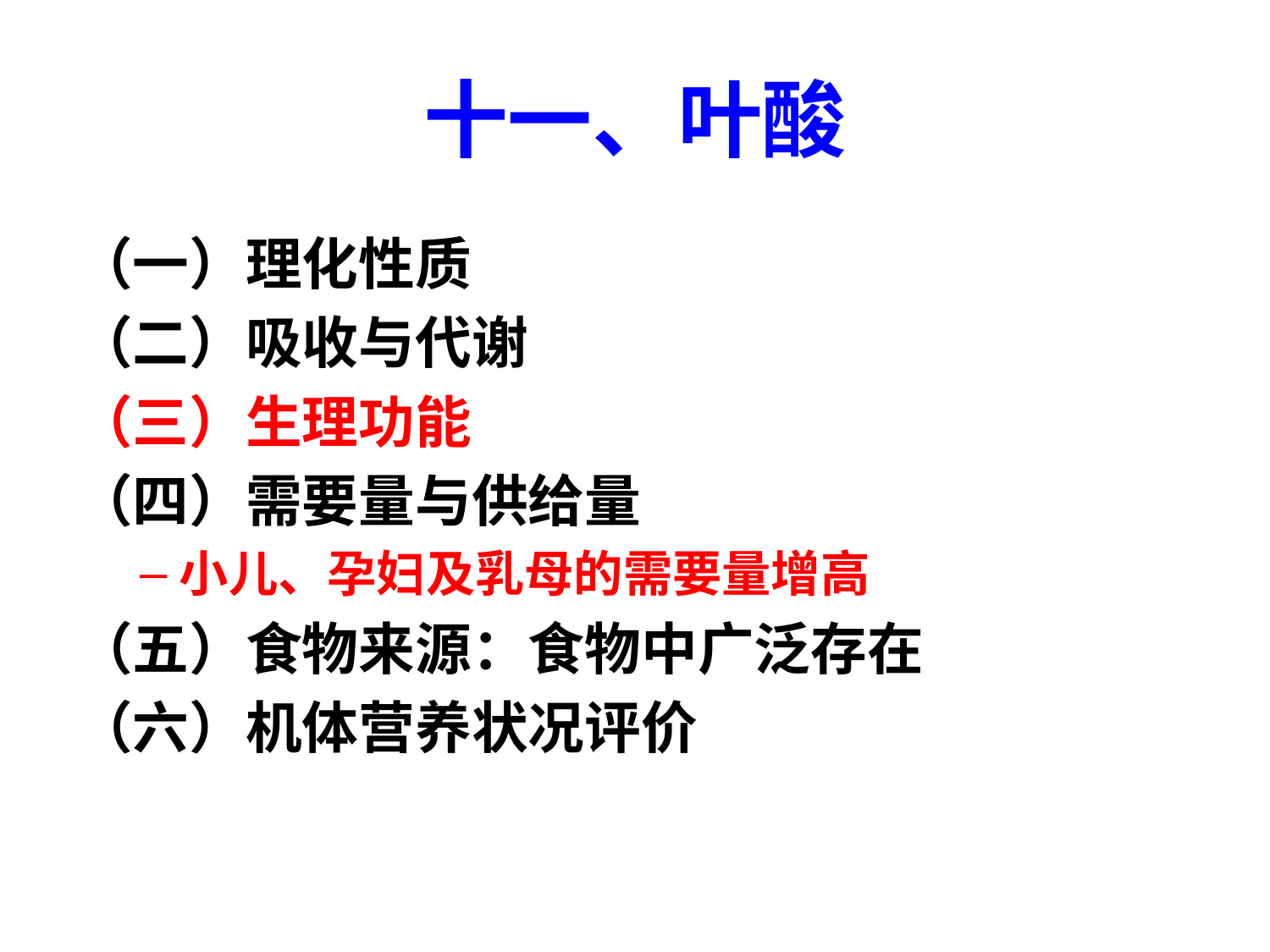

# 十一、叶酸
（一）理化性质
（二）吸收与代谢
（三）生理功能
（四）需要量与供给量
小儿、孕妇及乳母的需要量增高
（五）食物来源：食物中广泛存在
（六）机体营养状况评价